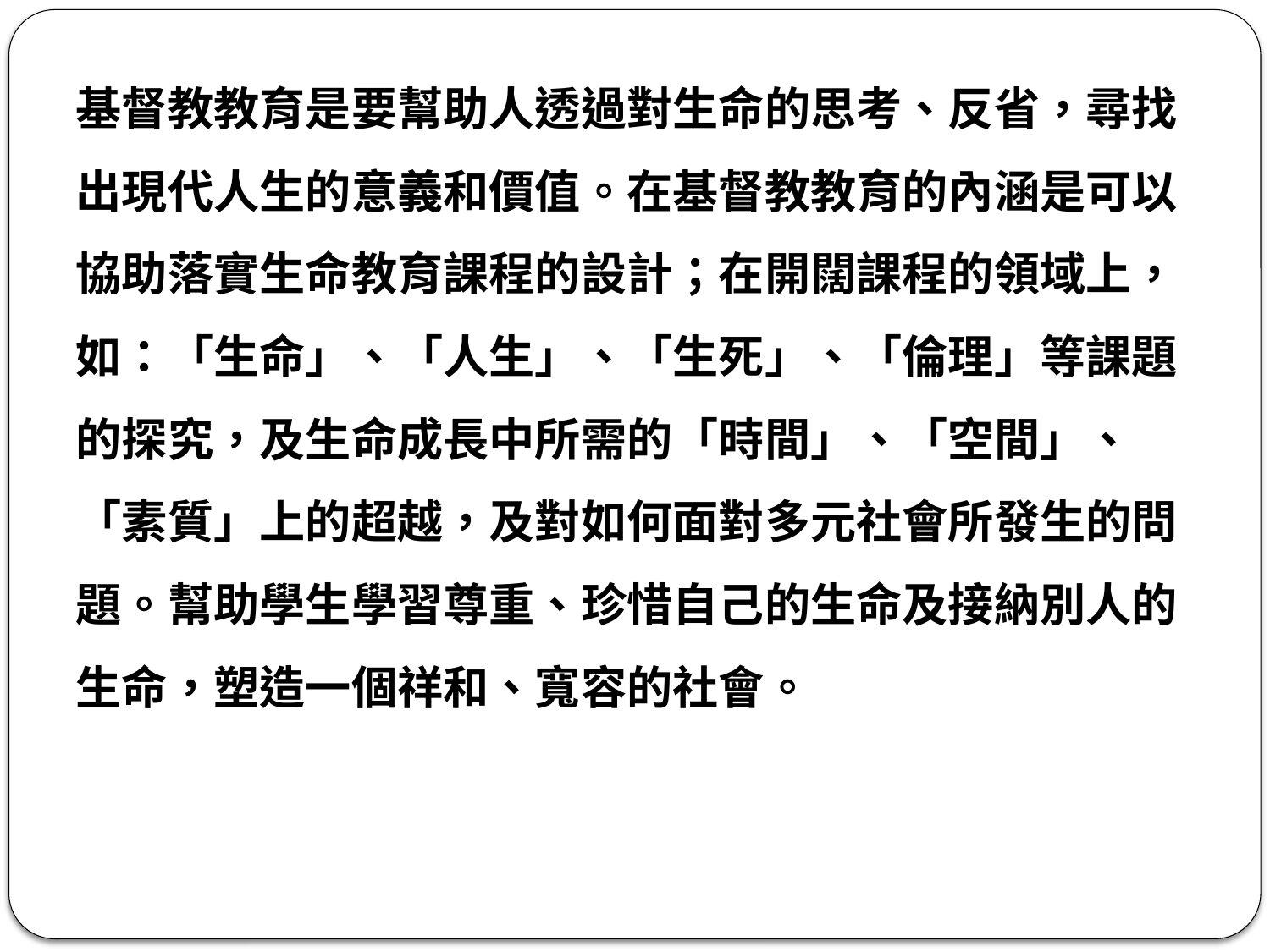

基督教教育是要幫助人透過對生命的思考、反省，尋找出現代人生的意義和價值。在基督教教育的內涵是可以協助落實生命教育課程的設計；在開闊課程的領域上，如：「生命」、「人生」、「生死」、「倫理」等課題的探究，及生命成長中所需的「時間」、「空間」、「素質」上的超越，及對如何面對多元社會所發生的問題。幫助學生學習尊重、珍惜自己的生命及接納別人的生命，塑造一個祥和、寬容的社會。